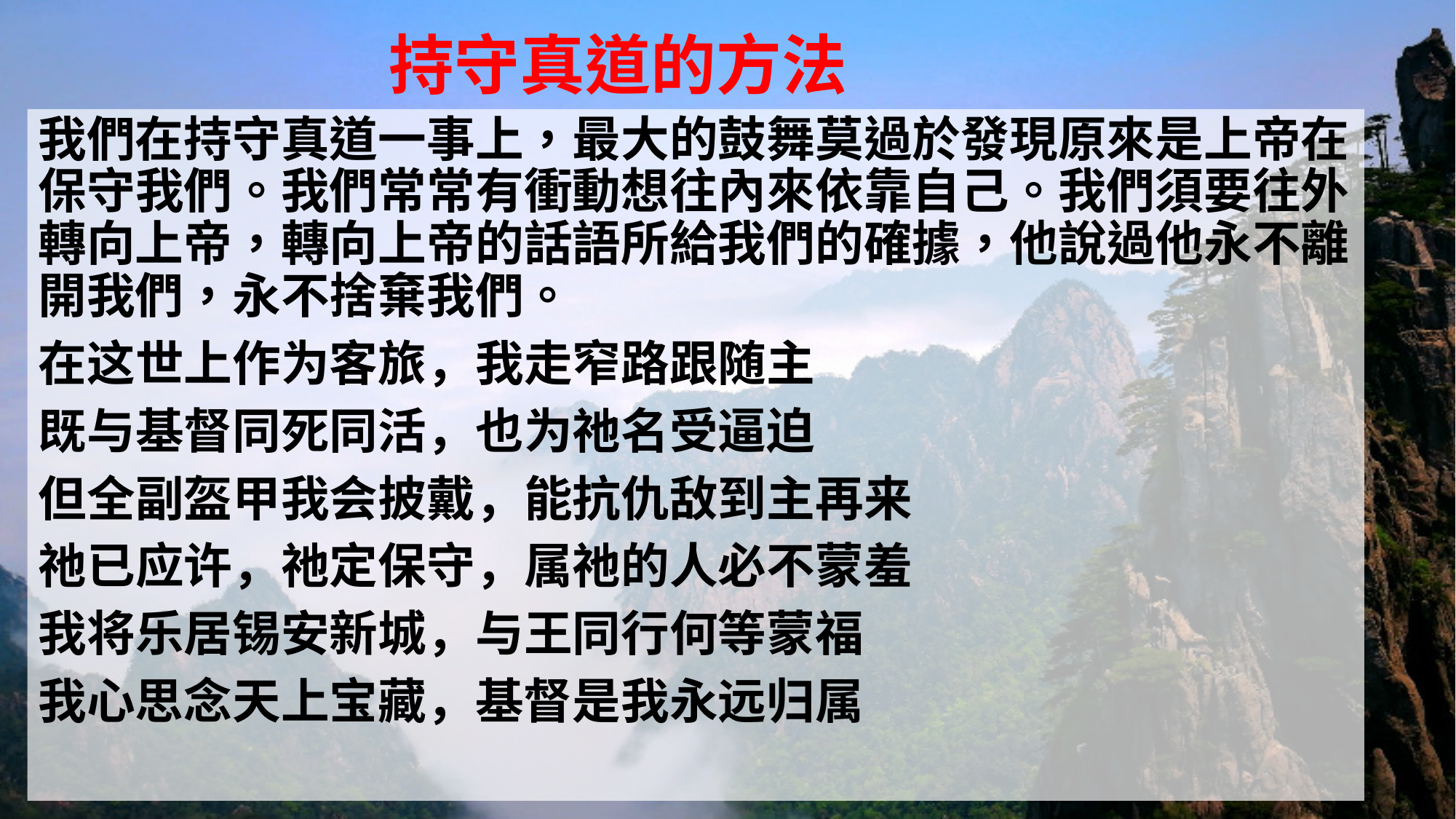

# 持守真道的方法
我們在持守真道一事上，最大的鼓舞莫過於發現原來是上帝在保守我們。我們常常有衝動想往內來依靠自己。我們須要往外轉向上帝，轉向上帝的話語所給我們的確據，他說過他永不離開我們，永不捨棄我們。
在这世上作为客旅，我走窄路跟随主
既与基督同死同活，也为祂名受逼迫
但全副盔甲我会披戴，能抗仇敌到主再来
祂已应许，祂定保守，属祂的人必不蒙羞
我将乐居锡安新城，与王同行何等蒙福
我心思念天上宝藏，基督是我永远归属